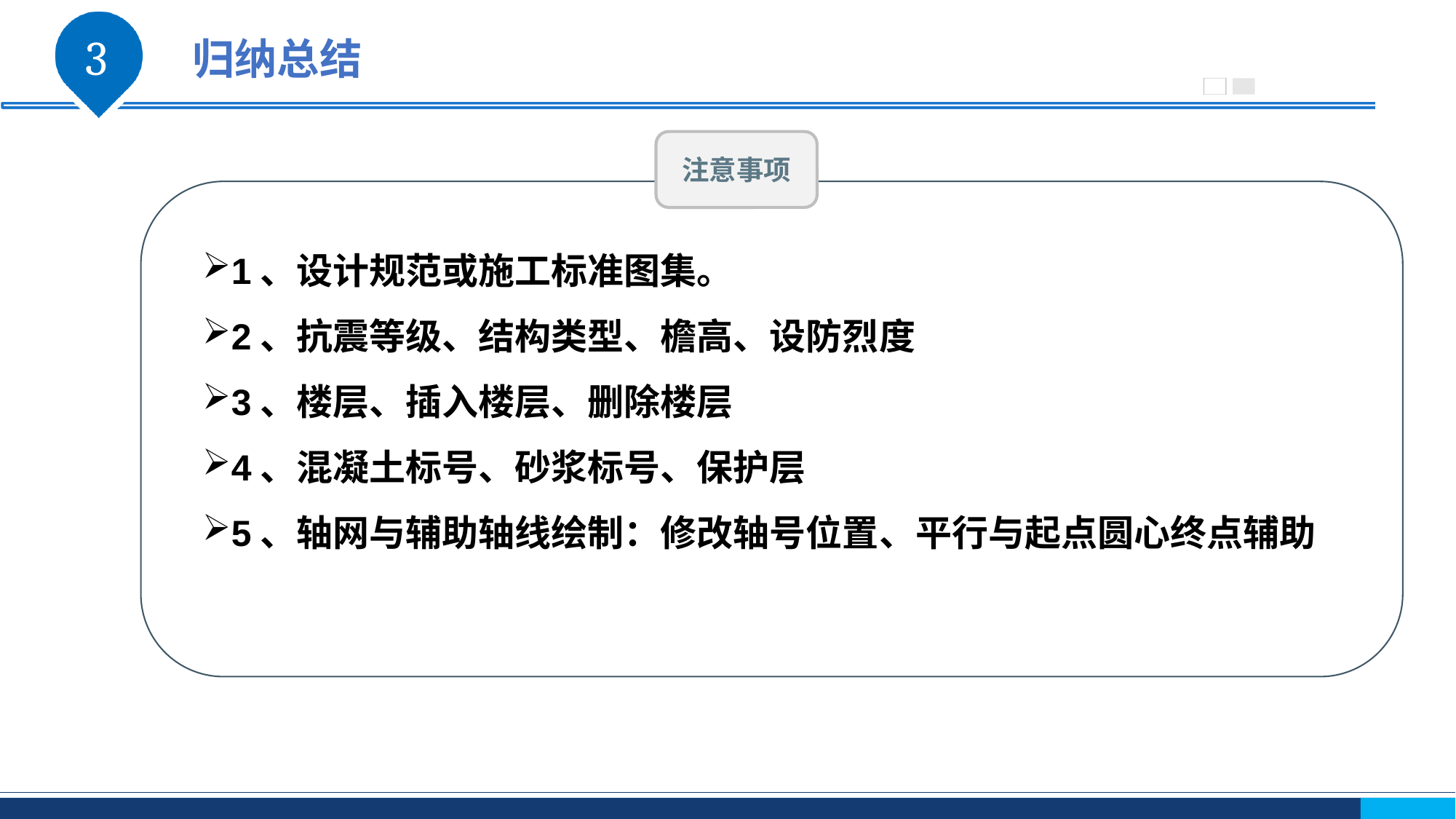

注意事项

1、设计规范或施工标准图集。
2、抗震等级、结构类型、檐高、设防烈度
3、楼层、插入楼层、删除楼层
4、混凝土标号、砂浆标号、保护层
5、轴网与辅助轴线绘制：修改轴号位置、平行与起点圆心终点辅助